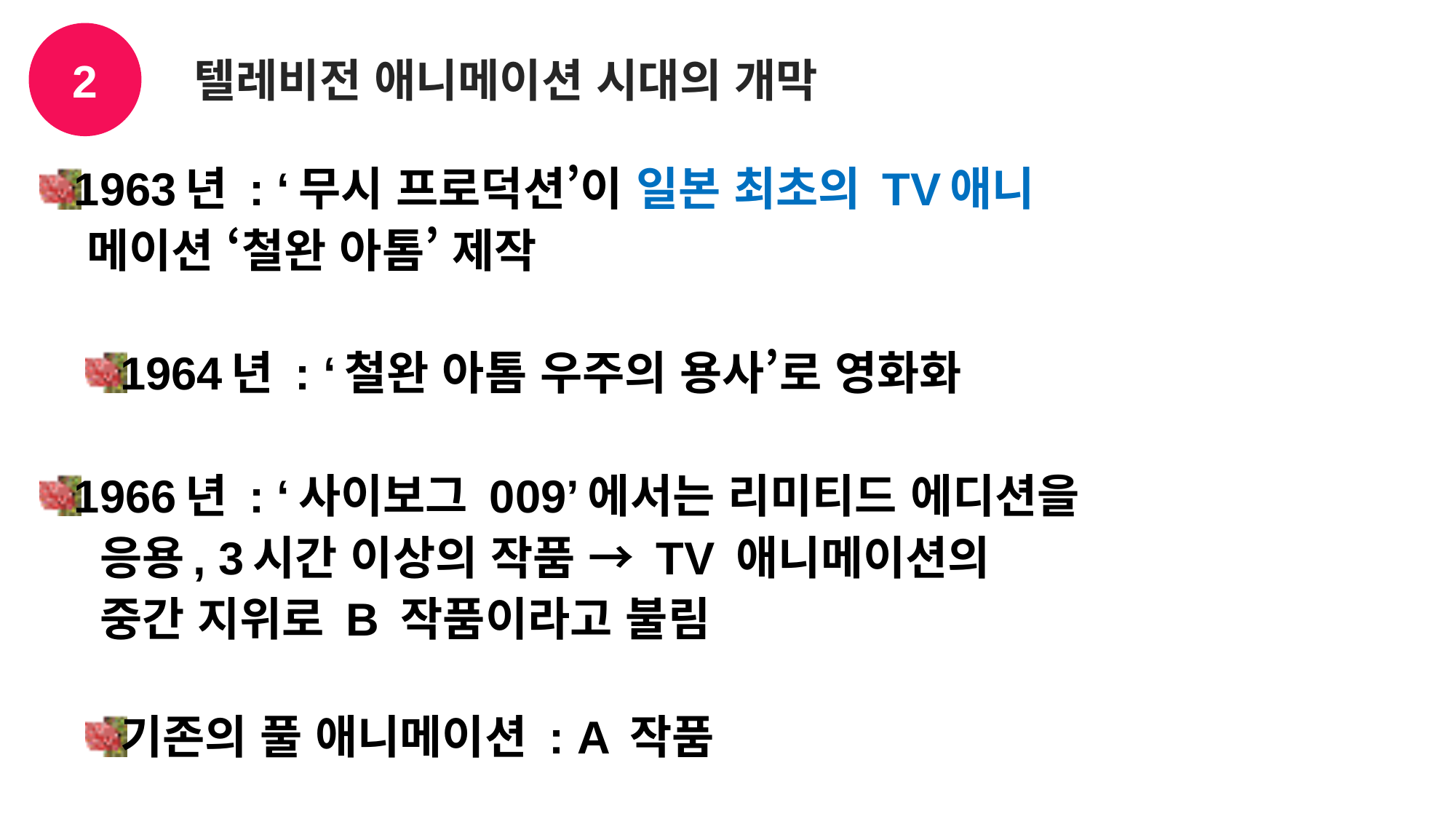

2
텔레비전 애니메이션 시대의 개막
1963년 : ‘무시 프로덕션’이 일본 최초의 TV애니
   메이션 ‘철완 아톰’ 제작

1964년 : ‘철완 아톰 우주의 용사’로 영화화

1966년 : ‘사이보그 009’에서는 리미티드 에디션을
    응용, 3시간 이상의 작품 → TV 애니메이션의
    중간 지위로 B 작품이라고 불림

기존의 풀 애니메이션 : A 작품